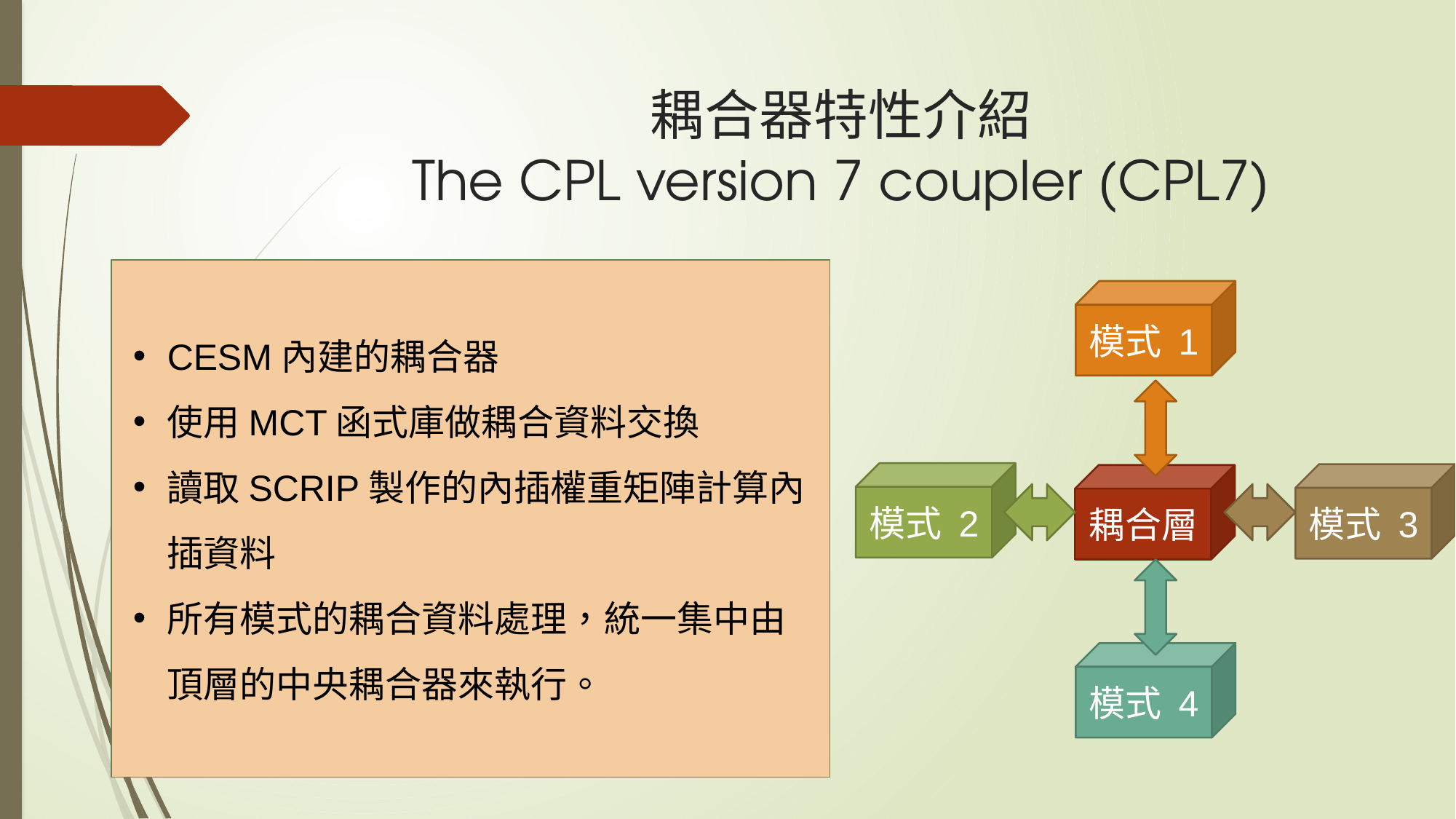

# 耦合器特性介紹 The CPL version 7 coupler (CPL7)

模式 1

模式 2
模式 3
耦合層

模式 4
CESM內建的耦合器
使用MCT函式庫做耦合資料交換
讀取SCRIP製作的內插權重矩陣計算內插資料
所有模式的耦合資料處理，統一集中由頂層的中央耦合器來執行。